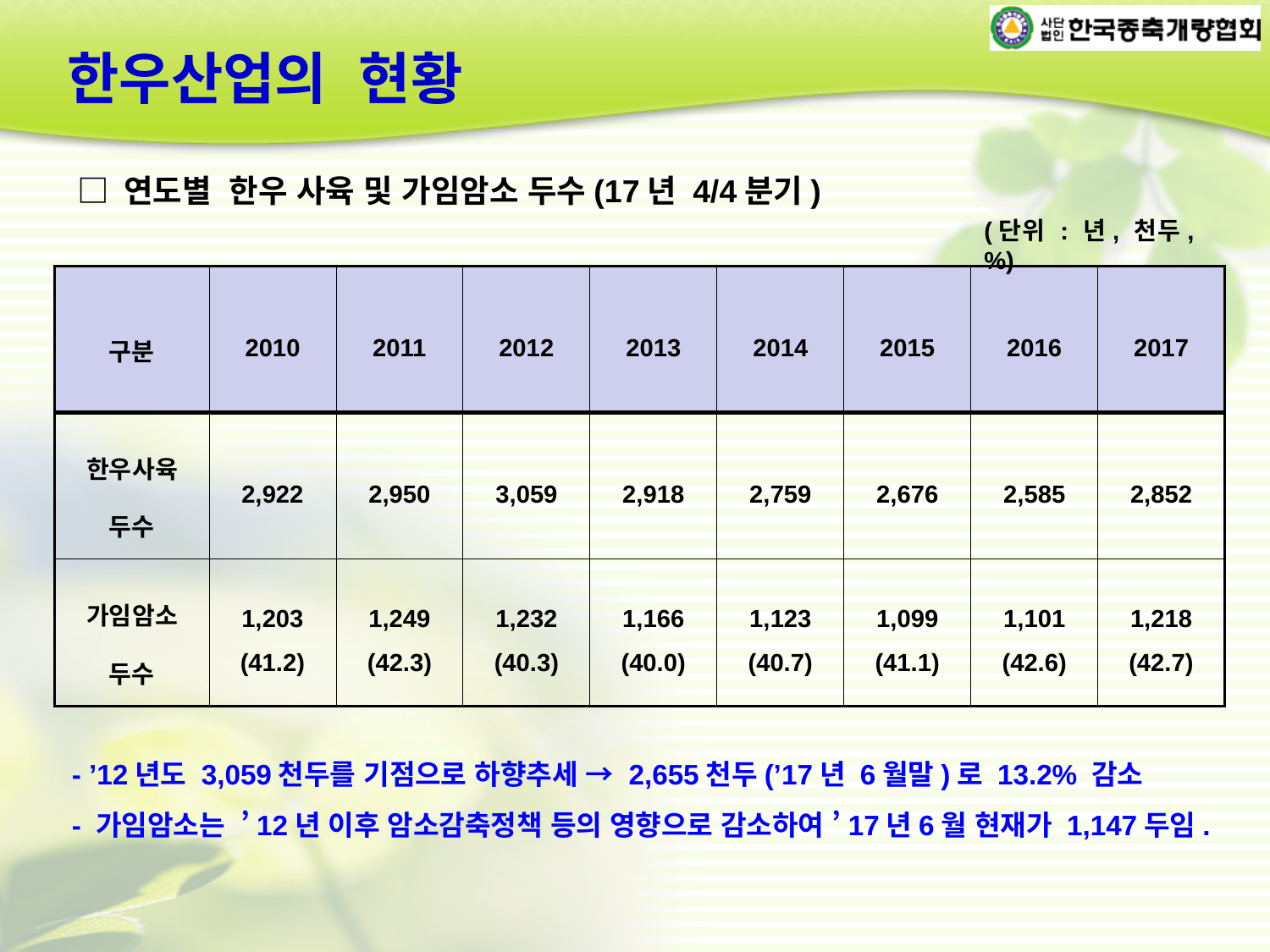

한우산업의  현황
□ 연도별  한우 사육 및 가임암소 두수(17년 4/4분기)
(단위 : 년, 천두, %)
| 구분 | 2010 | 2011 | 2012 | 2013 | 2014 | 2015 | 2016 | 2017 |
| --- | --- | --- | --- | --- | --- | --- | --- | --- |
| 한우사육 두수 | 2,922 | 2,950 | 3,059 | 2,918 | 2,759 | 2,676 | 2,585 | 2,852 |
| 가임암소 두수 | 1,203 (41.2) | 1,249 (42.3) | 1,232 (40.3) | 1,166 (40.0) | 1,123 (40.7) | 1,099 (41.1) | 1,101 (42.6) | 1,218 (42.7) |
- ’12년도 3,059천두를 기점으로 하향추세 → 2,655천두(’17년 6월말)로 13.2% 감소
- 가임암소는  ’12년 이후 암소감축정책 등의 영향으로 감소하여 ’17년6월 현재가 1,147두임.